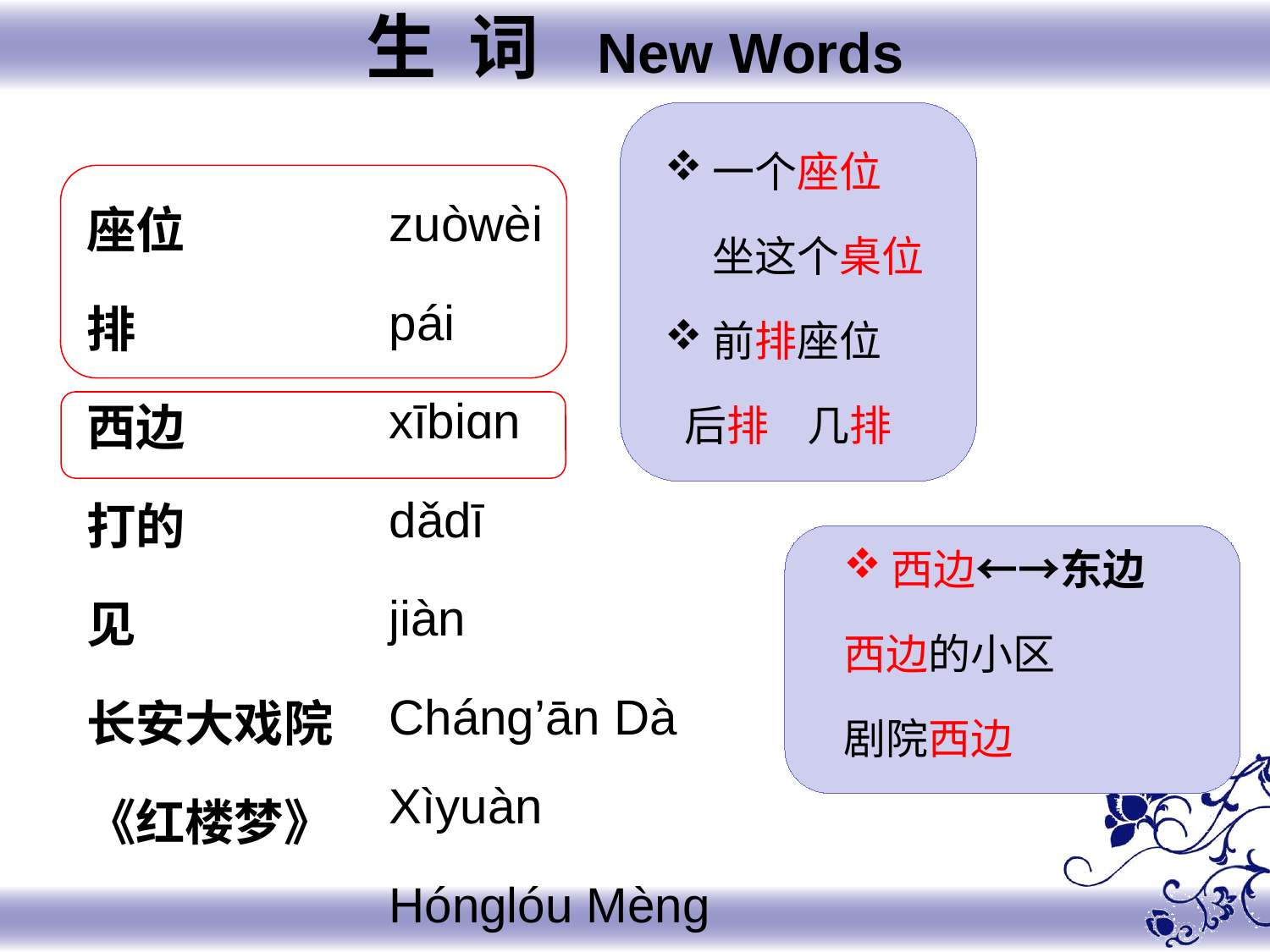

生  词   New Words

一个座位
    坐这个桌位
前排座位
 后排    几排

zuòwèi
pái
xībiɑn
dǎdī
jiàn
Chánɡ’ān Dà Xìyuàn
Hónɡlóu Mènɡ
座位
排
西边
打的
见
长安大戏院
《红楼梦》

西边←→东边
西边的小区
剧院西边